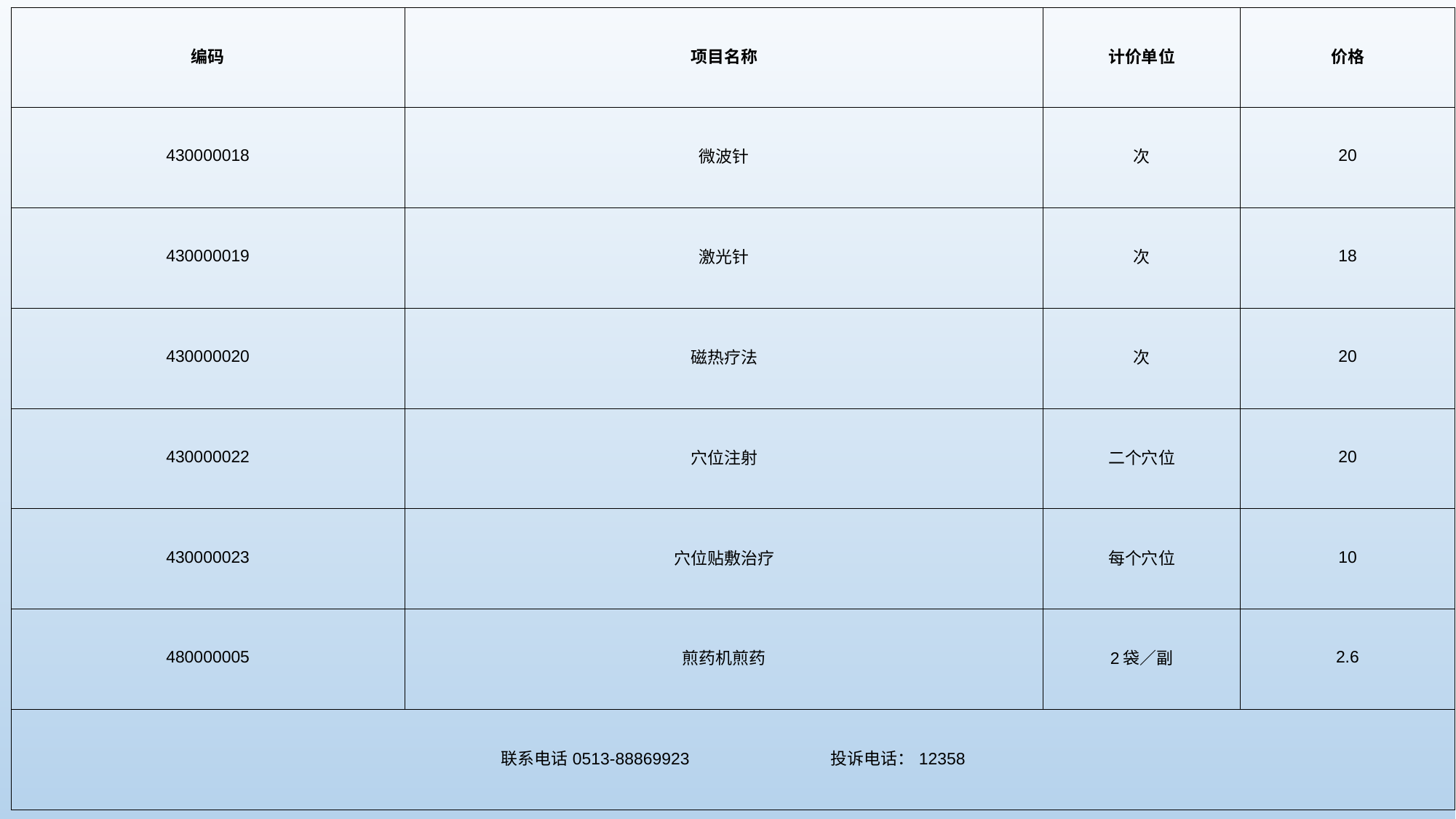

| 编码 | 项目名称 | 计价单位 | 价格 |
| --- | --- | --- | --- |
| 430000018 | 微波针 | 次 | 20 |
| 430000019 | 激光针 | 次 | 18 |
| 430000020 | 磁热疗法 | 次 | 20 |
| 430000022 | 穴位注射 | 二个穴位 | 20 |
| 430000023 | 穴位贴敷治疗 | 每个穴位 | 10 |
| 480000005 | 煎药机煎药 | 2袋／副 | 2.6 |
| 联系电话0513-88869923 投诉电话：12358 |  |  |  |